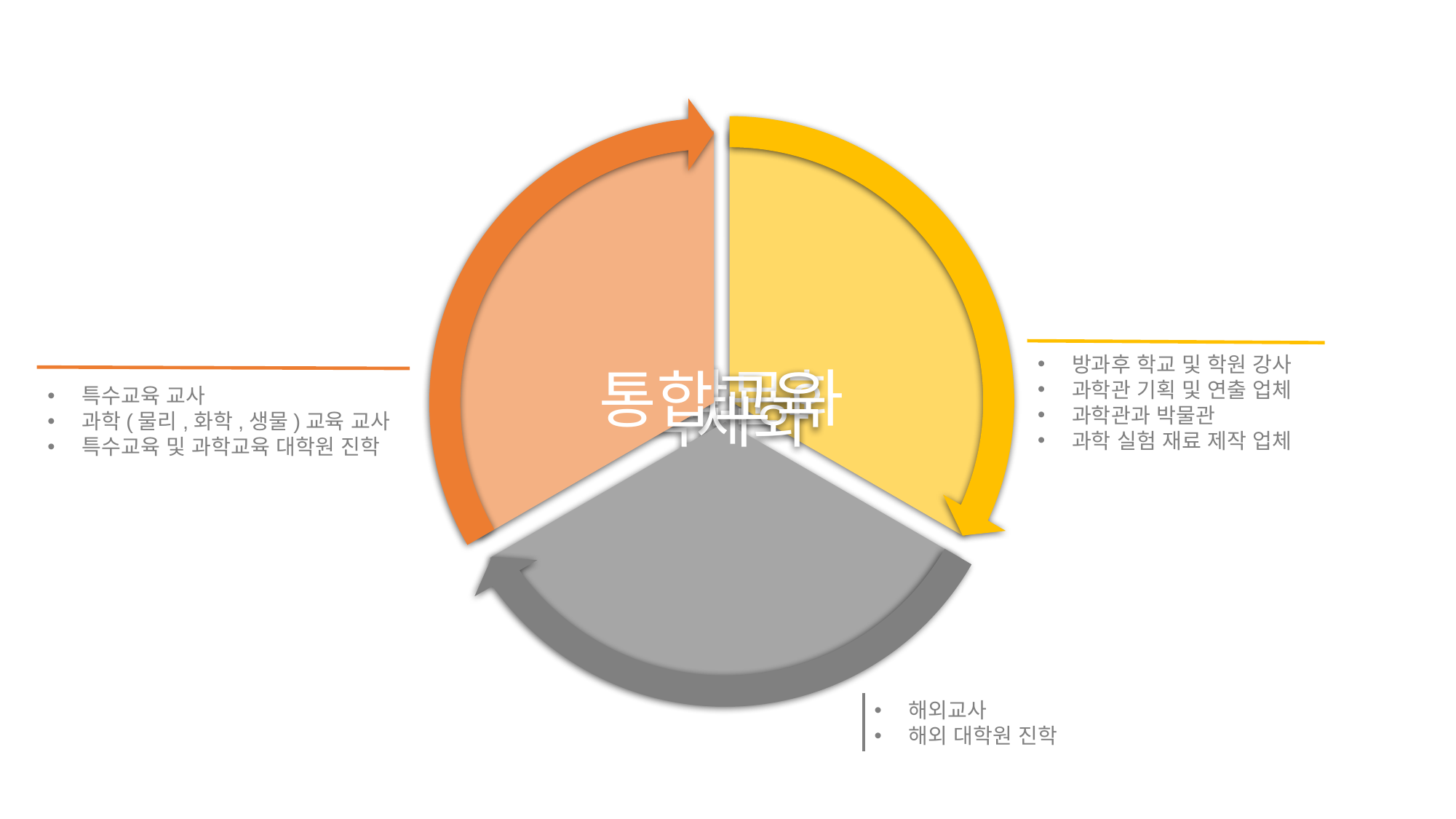

과학문화
국제화
통합교육

방과후 학교 및 학원 강사
과학관 기획 및 연출 업체
과학관과 박물관
과학 실험 재료 제작 업체

특수교육 교사
과학(물리,화학,생물)교육 교사
특수교육 및 과학교육 대학원 진학

해외교사
해외 대학원 진학